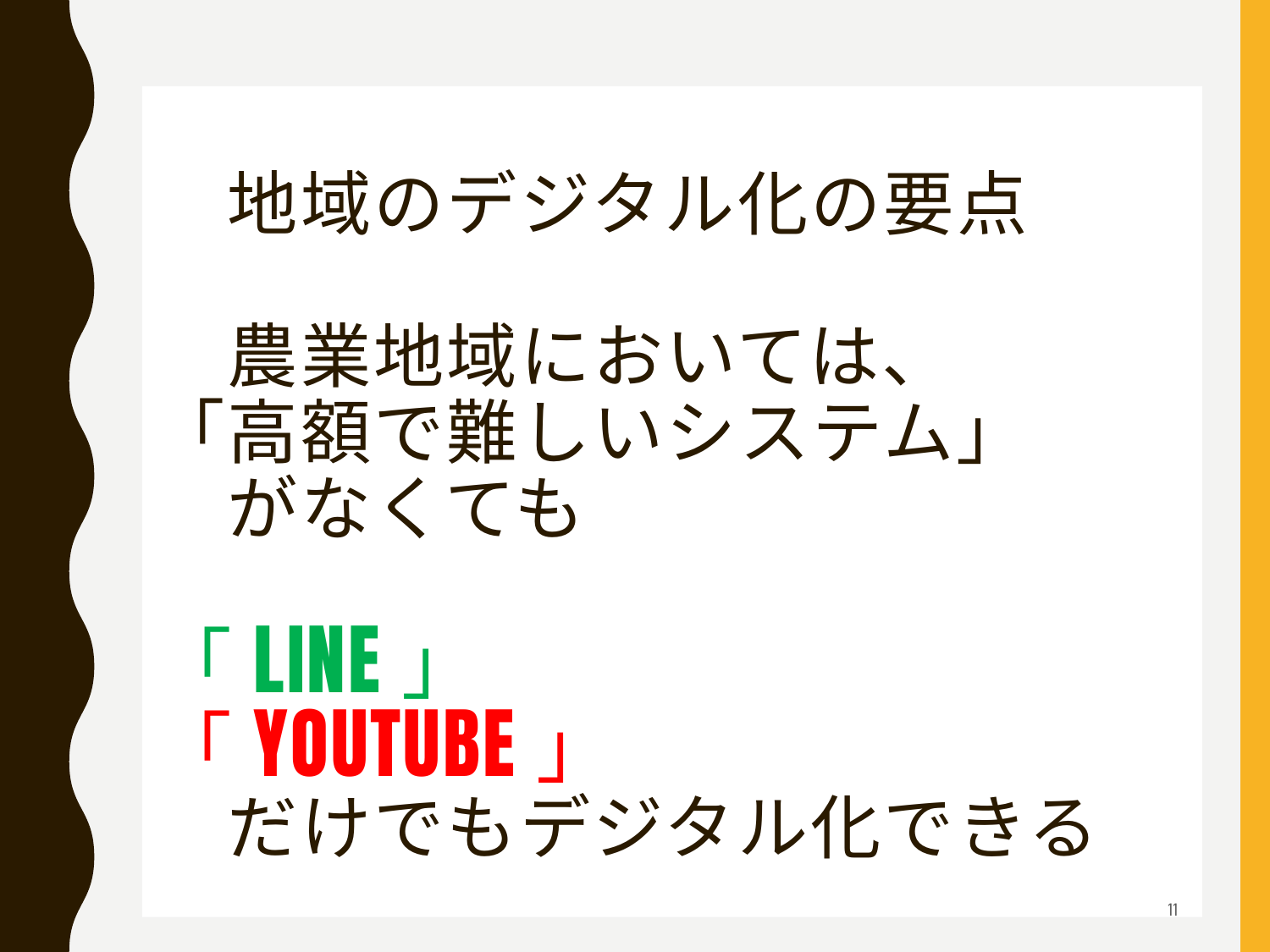

# 地域のデジタル化の要点 　農業地域においては、 「高額で難しいシステム」 　がなくても 「LINE」 「Youtube」 　だけでもデジタル化できる
11